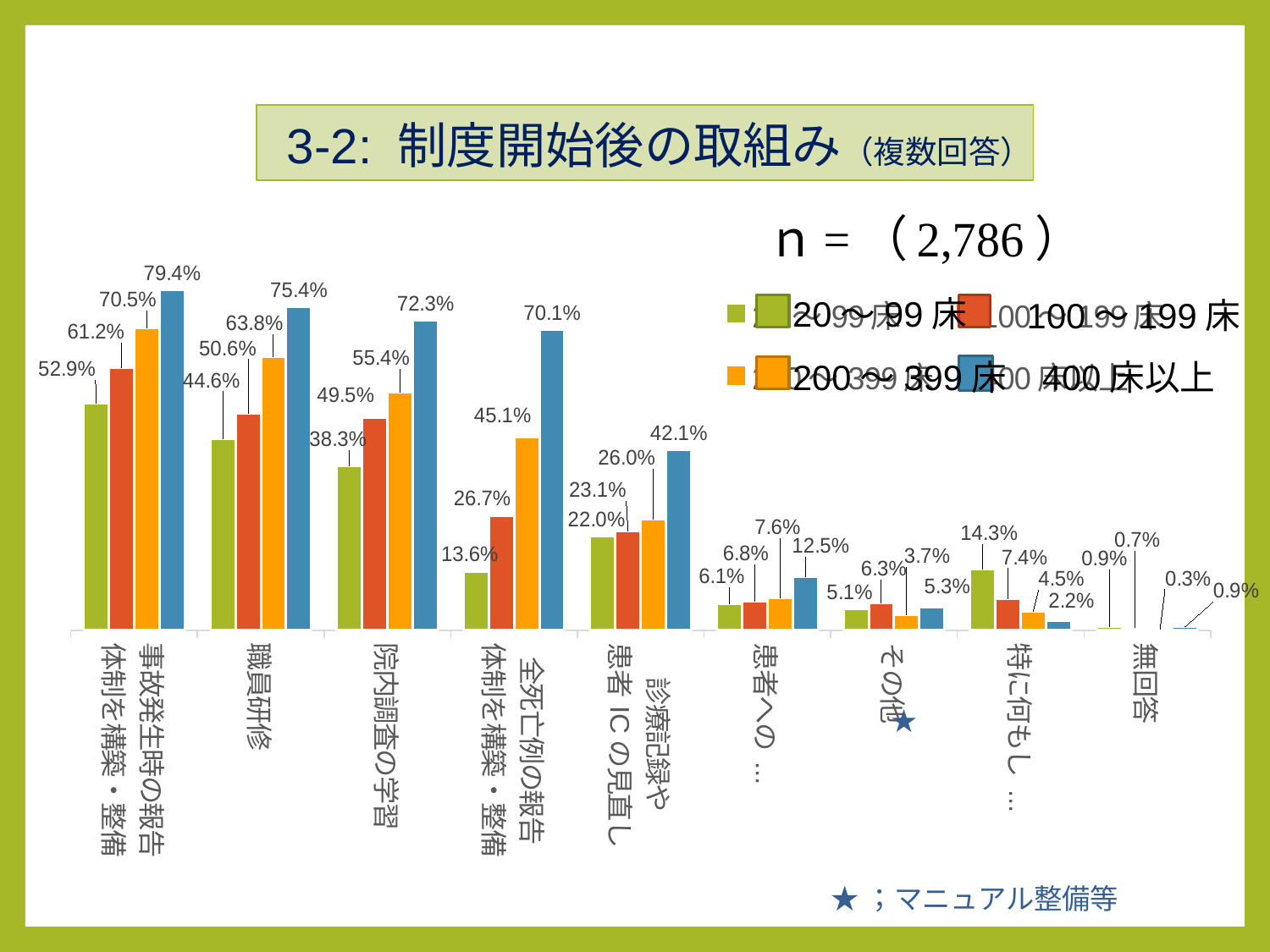

# 3-2: 制度開始後の取組み（複数回答）

### Chart

| Category | 20～99床 | 100～199床 | 200～399床 | 400床以上 |
|---|---|---|---|---|
| 事故発生時の報告
体制を構築・整備 | 0.529 | 0.612 | 0.705 | 0.794 |
| 職員研修 | 0.446 | 0.506 | 0.638 | 0.754 |
| 院内調査の学習 | 0.383 | 0.495 | 0.554 | 0.723 |
| 全死亡例の報告
体制を構築・整備 | 0.136 | 0.267 | 0.451 | 0.701 |
| 診療記録や
患者ICの見直し | 0.22 | 0.231 | 0.26 | 0.421 |
| 患者への制度周知 | 0.061 | 0.068 | 0.076 | 0.125 |
| その他 | 0.051 | 0.063 | 0.037 | 0.053 |
| 特に何もしていない | 0.143 | 0.074 | 0.045 | 0.022 |
| 無回答 | 0.009 | 0.007 | 0.003 | 0.009 |
20〜99床
100〜199床

200〜399床
400床以上

★
★；マニュアル整備等